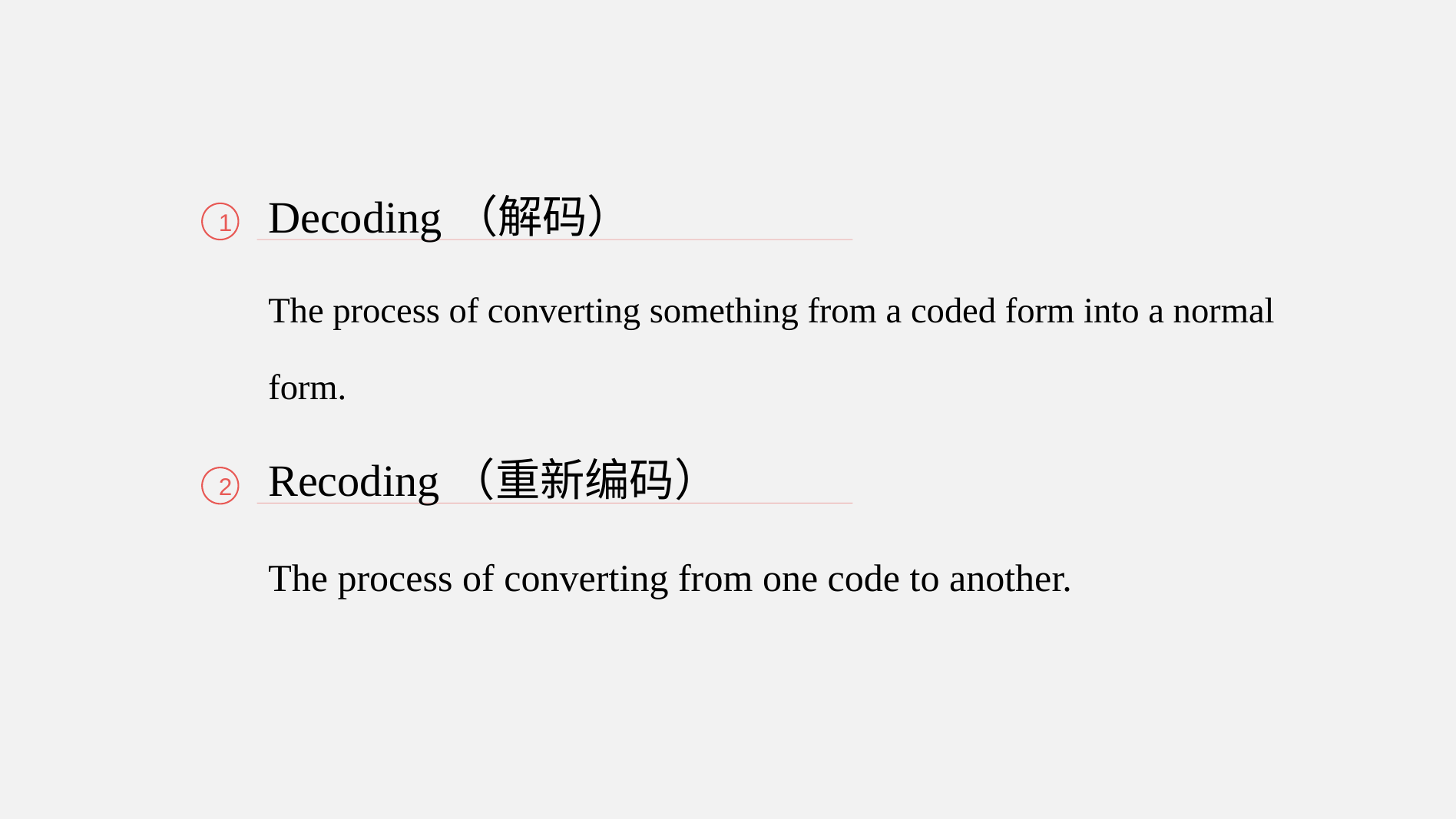

Decoding（解码）
1
The process of converting something from a coded form into a normal form.
Recoding（重新编码）
2
The process of converting from one code to another.